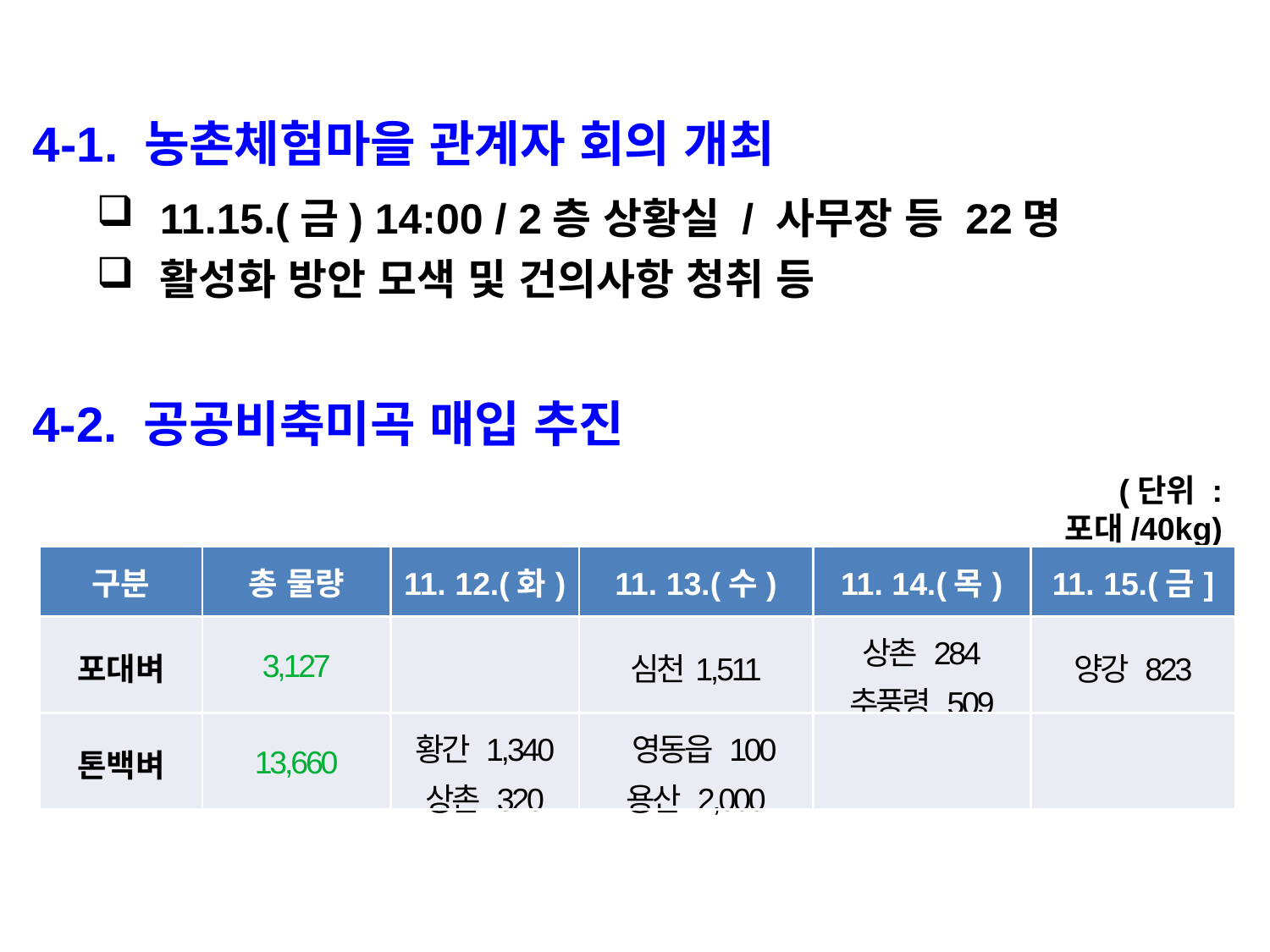

4-1. 농촌체험마을 관계자 회의 개최
11.15.(금) 14:00 / 2층 상황실 / 사무장 등 22명
활성화 방안 모색 및 건의사항 청취 등

4-2. 공공비축미곡 매입 추진
(단위 : 포대/40kg)
| 구분 | 총 물량 | 11. 12.(화) | 11. 13.(수) | 11. 14.(목) | 11. 15.(금] |
| --- | --- | --- | --- | --- | --- |
| 포대벼 | 3,127 |  | 심천1,511 | 상촌 284 추풍령 509 | 양강 823 |
| 톤백벼 | 13,660 | 황간 1,340 상촌 320 | 영동읍 100 용산 2,000 |  |  |